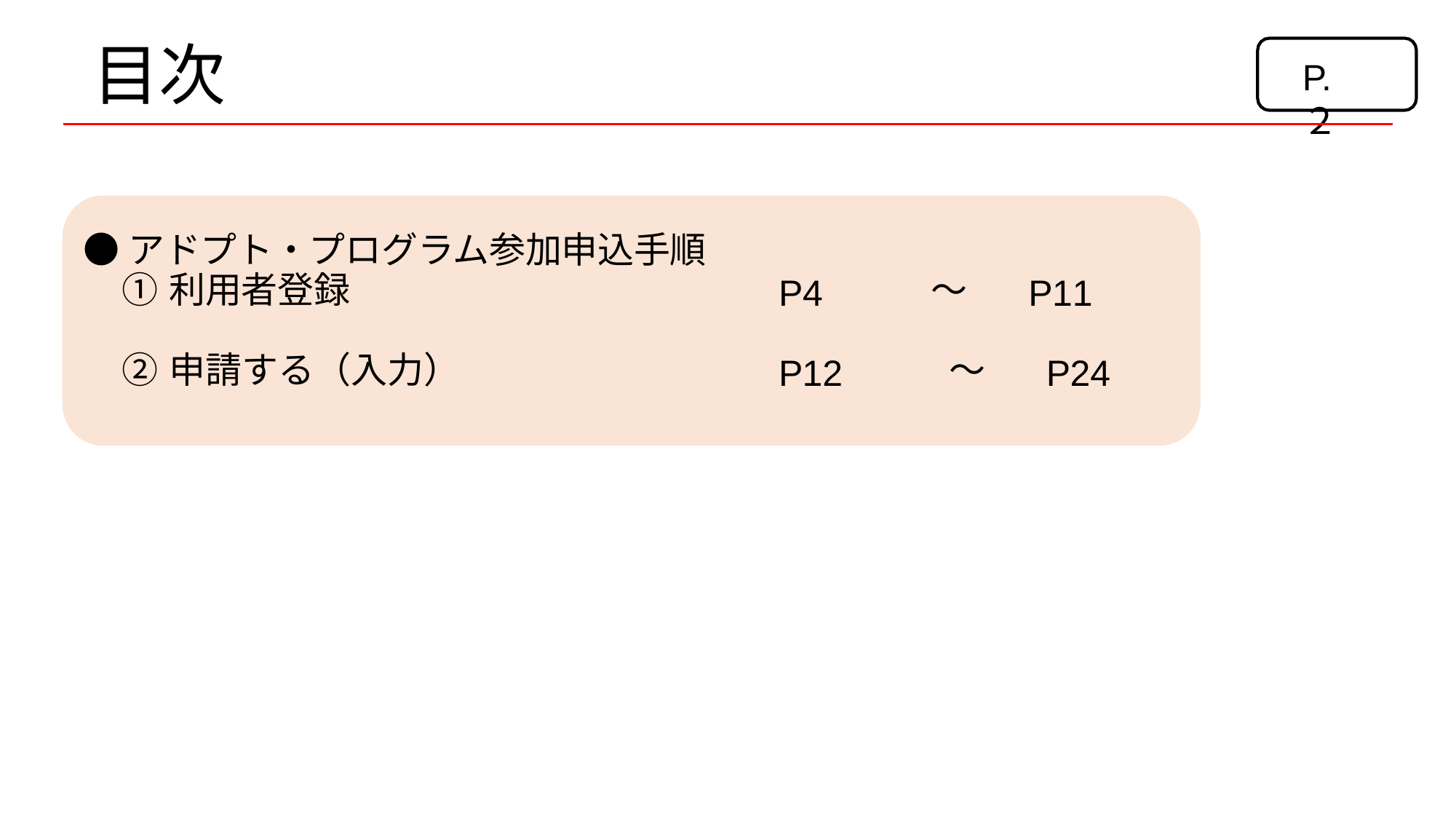

# 目次

P.２

●アドプト・プログラム参加申込手順
|  |  |  |  |
| --- | --- | --- | --- |
| ①利用者登録 | P4 | ～ | P11 |
| ②申請する（入力） | P12 | ～ | P24 |